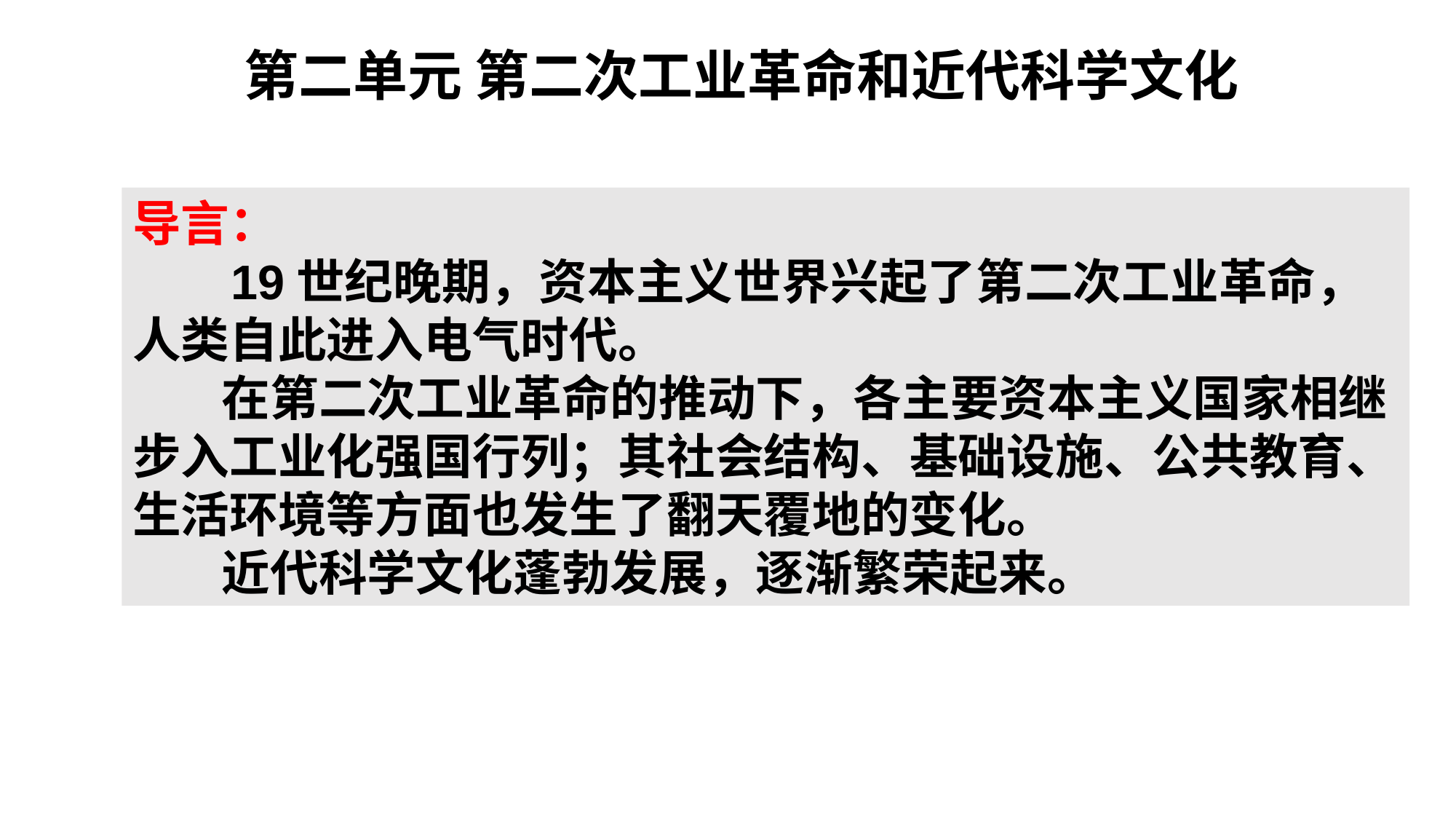

第二单元 第二次工业革命和近代科学文化
导言：
         19世纪晚期，资本主义世界兴起了第二次工业革命，人类自此进入电气时代。
       在第二次工业革命的推动下，各主要资本主义国家相继步入工业化强国行列；其社会结构、基础设施、公共教育、生活环境等方面也发生了翻天覆地的变化。
       近代科学文化蓬勃发展，逐渐繁荣起来。